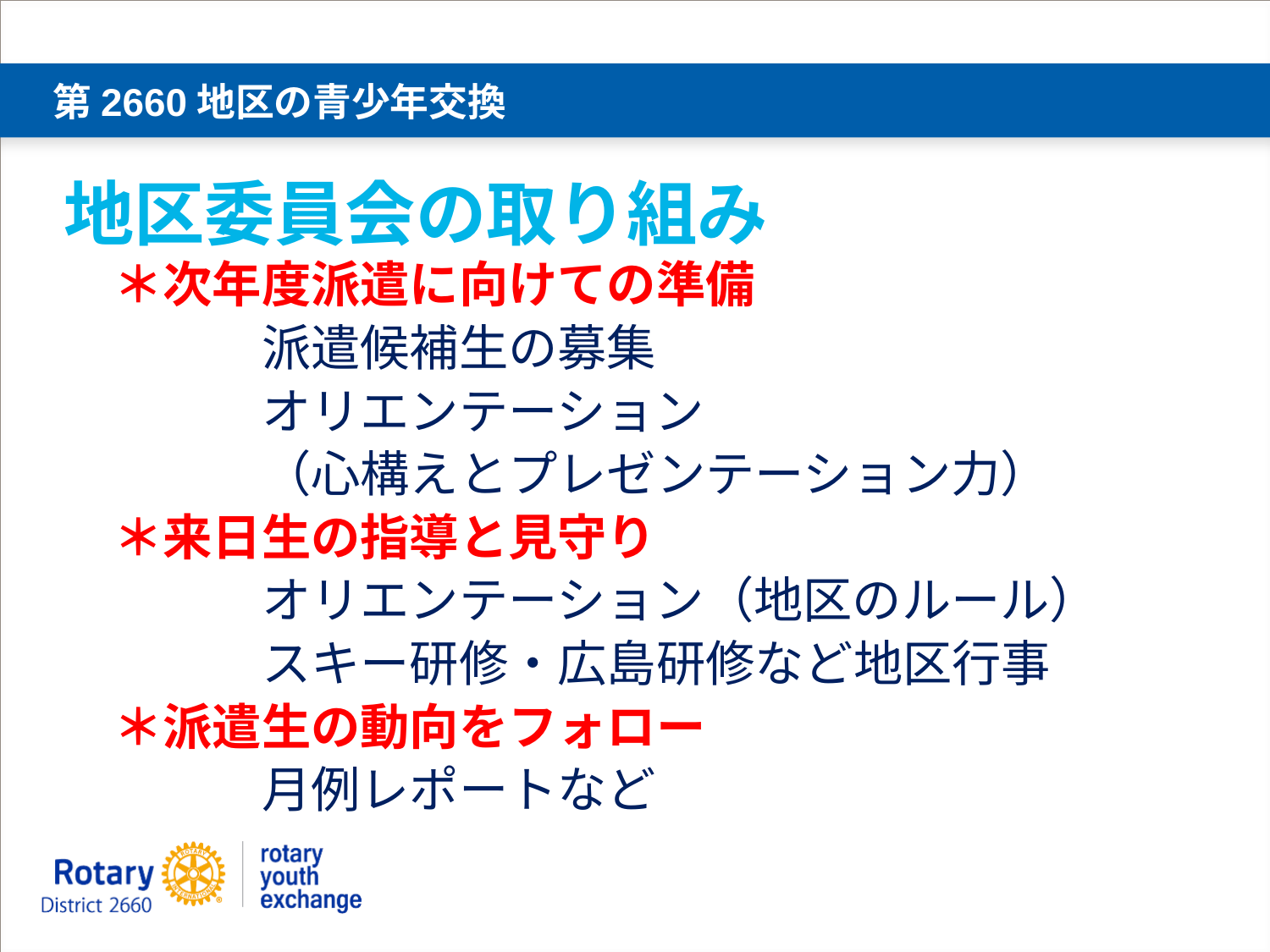

# 第2660地区の青少年交換
地区委員会の取り組み
＊次年度派遣に向けての準備
　　　派遣候補生の募集
　　　オリエンテーション
　　　（心構えとプレゼンテーション力）
＊来日生の指導と見守り
　　　オリエンテーション（地区のルール）
　　　スキー研修・広島研修など地区行事
＊派遣生の動向をフォロー
　　　月例レポートなど